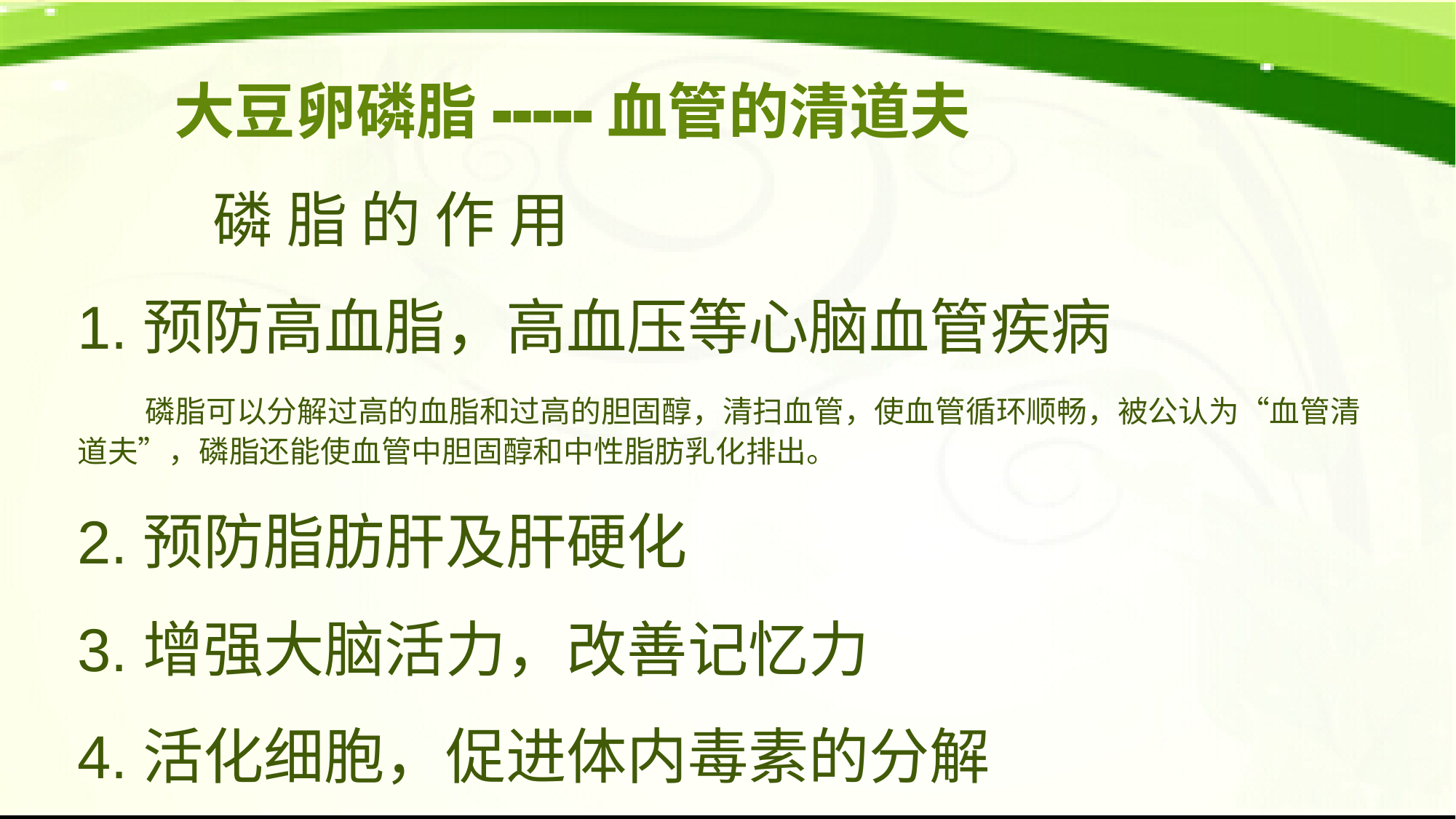

# 大豆卵磷脂-----血管的清道夫
                   磷 脂 的 作 用
1.预防高血脂，高血压等心脑血管疾病
         磷脂可以分解过高的血脂和过高的胆固醇，清扫血管，使血管循环顺畅，被公认为“血管清道夫”，磷脂还能使血管中胆固醇和中性脂肪乳化排出。
2.预防脂肪肝及肝硬化
3.增强大脑活力，改善记忆力
4.活化细胞，促进体内毒素的分解